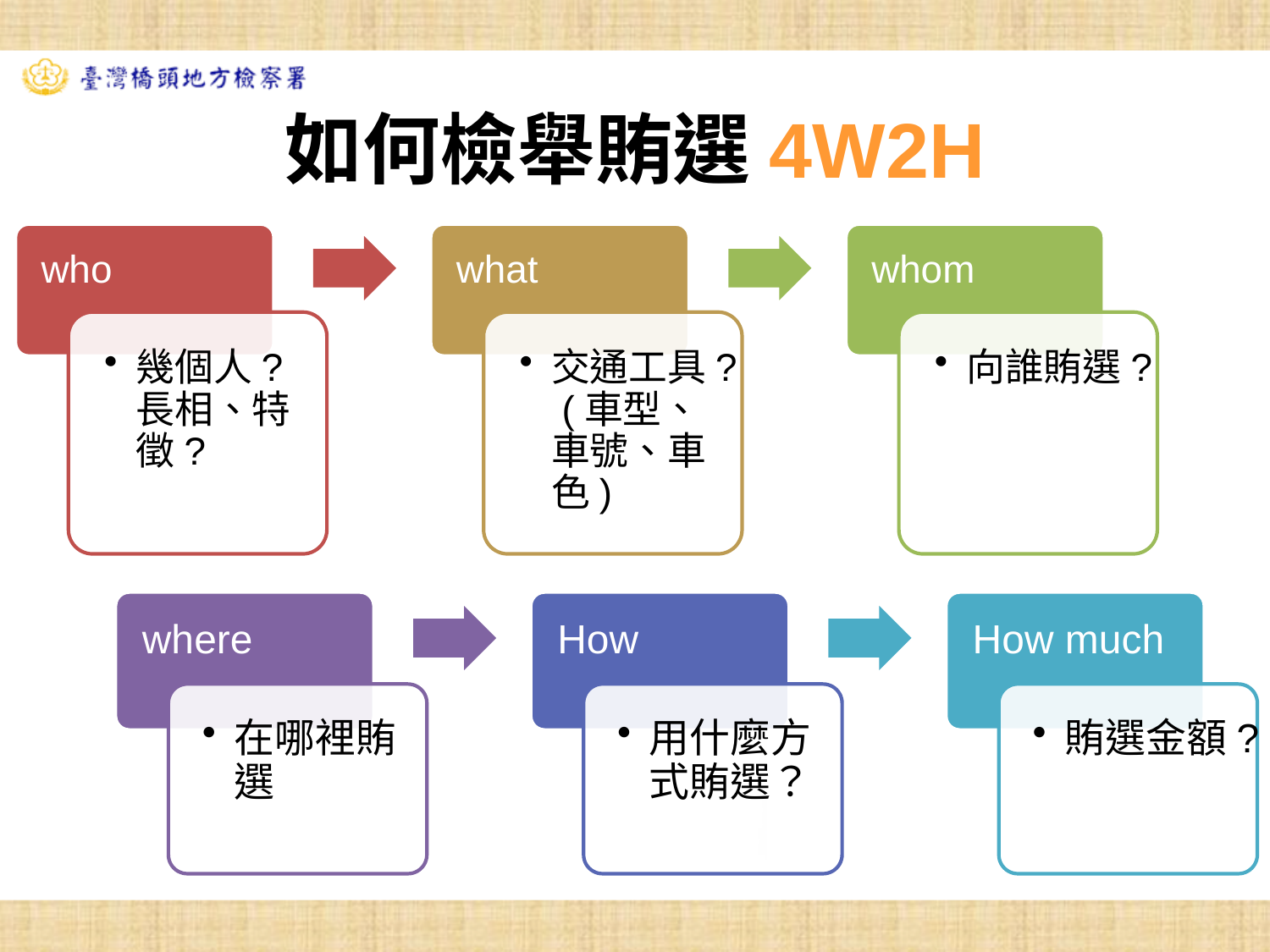

# 如何檢舉賄選4W2H
who
幾個人? 長相、特徵?

what
交通工具? (車型、車號、車色)

whom
向誰賄選?
where
在哪裡賄選

How
用什麼方式賄選？

How much
賄選金額?